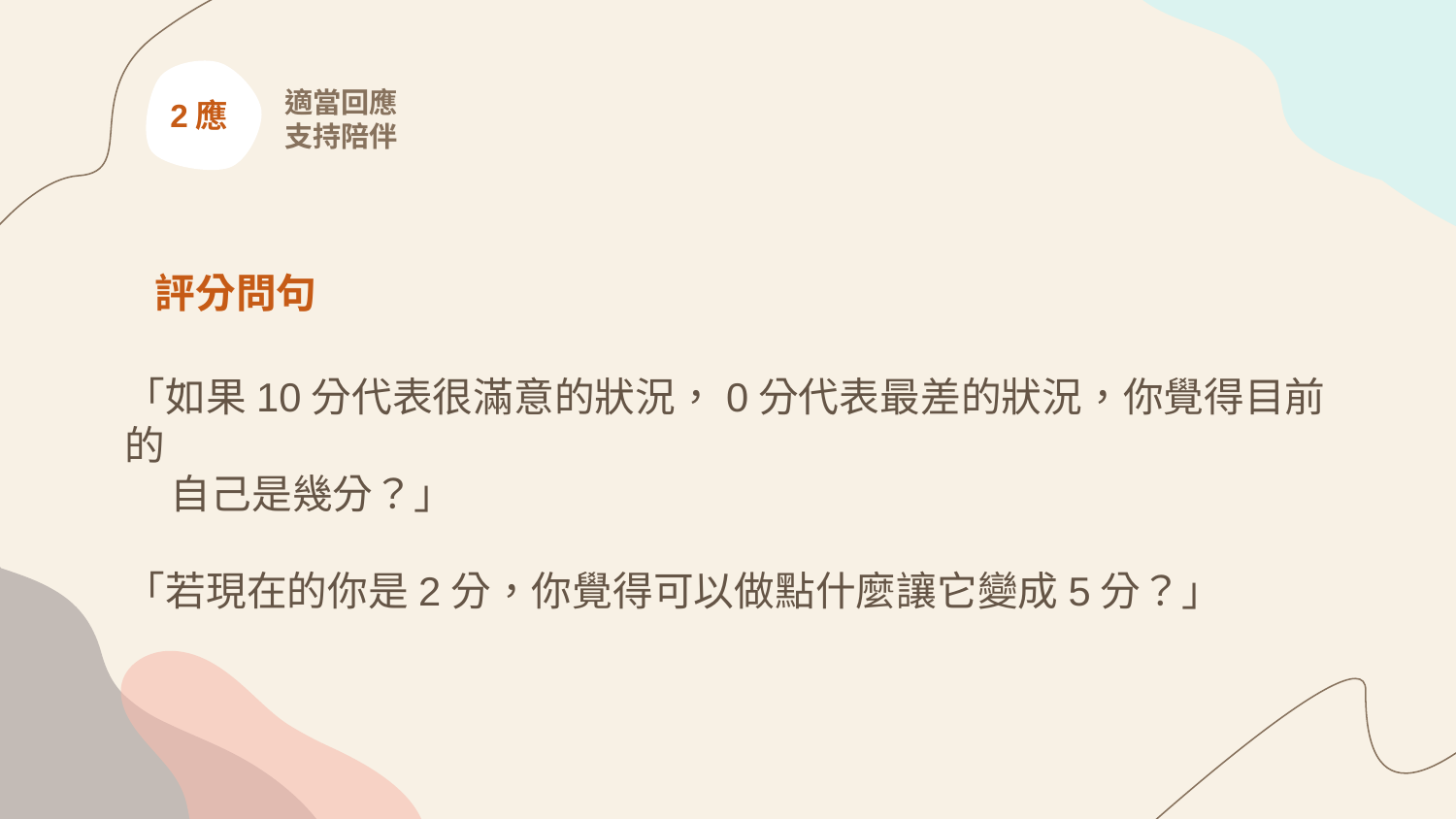

2應
適當回應
支持陪伴

評分問句
「如果10分代表很滿意的狀況，0分代表最差的狀況，你覺得目前的
    自己是幾分？」

「若現在的你是2分，你覺得可以做點什麼讓它變成5分？」